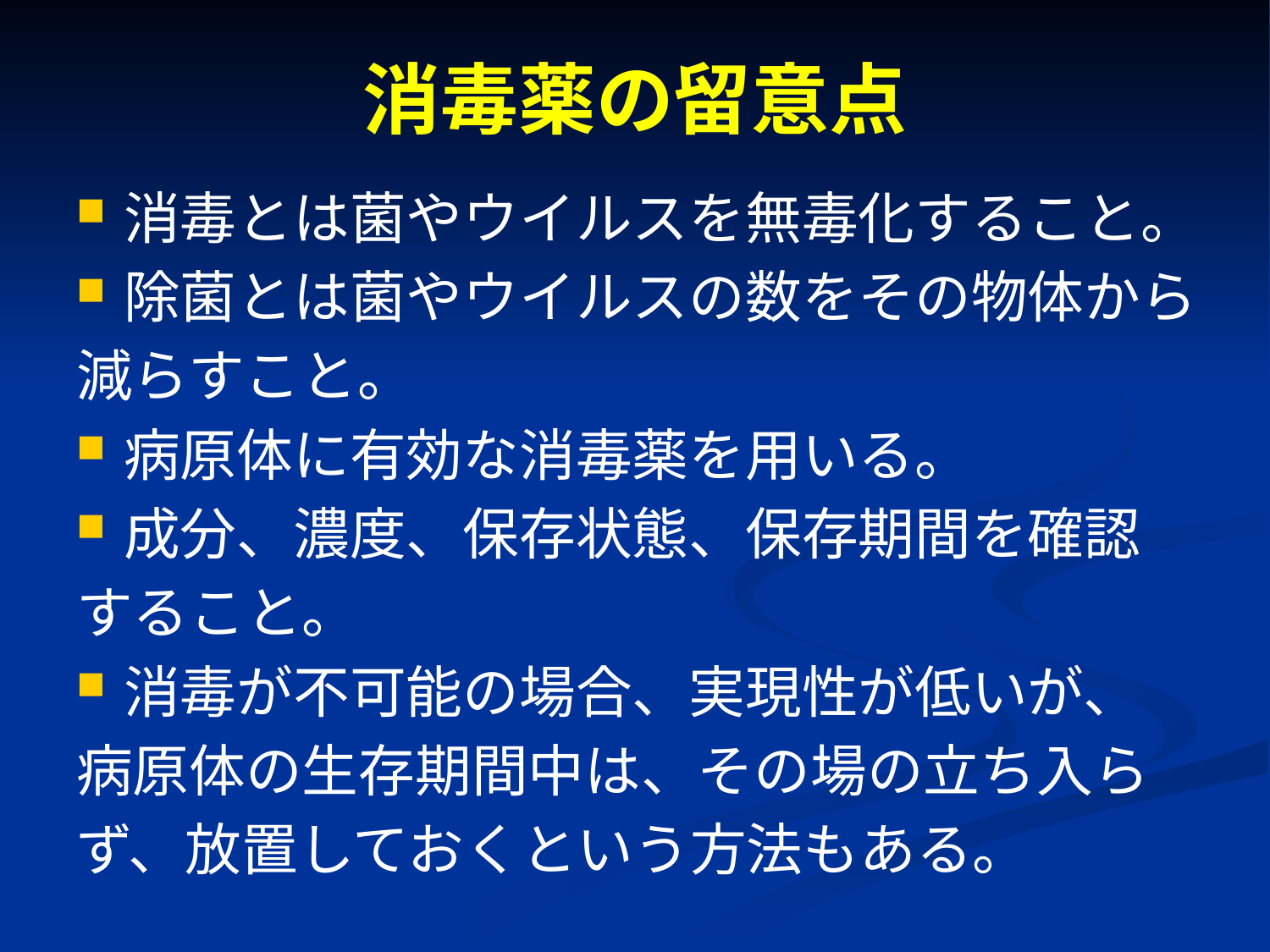

# 消毒薬の留意点
消毒とは菌やウイルスを無毒化すること。
除菌とは菌やウイルスの数をその物体から
減らすこと。
病原体に有効な消毒薬を用いる。
成分、濃度、保存状態、保存期間を確認
すること。
消毒が不可能の場合、実現性が低いが、
病原体の生存期間中は、その場の立ち入ら
ず、放置しておくという方法もある。